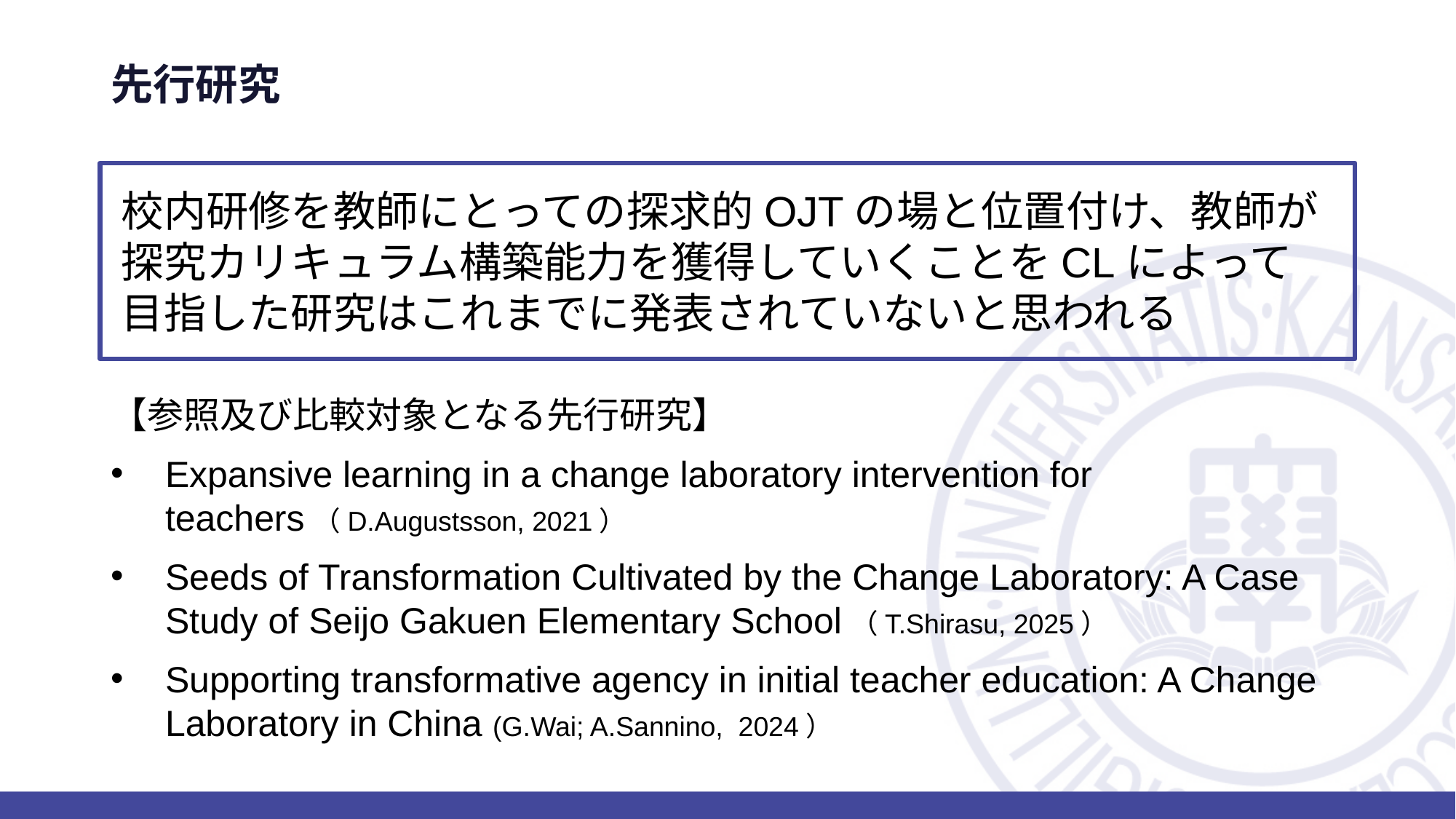

# 先行研究
校内研修を教師にとっての探求的OJTの場と位置付け、教師が探究カリキュラム構築能力を獲得していくことをCLによって目指した研究はこれまでに発表されていないと思われる
【参照及び比較対象となる先行研究】
Expansive learning in a change laboratory intervention for teachers（D.Augustsson, 2021）
Seeds of Transformation Cultivated by the Change Laboratory: A Case Study of Seijo Gakuen Elementary School（T.Shirasu, 2025）
Supporting transformative agency in initial teacher education: A Change Laboratory in China (G.Wai; A.Sannino,  2024）